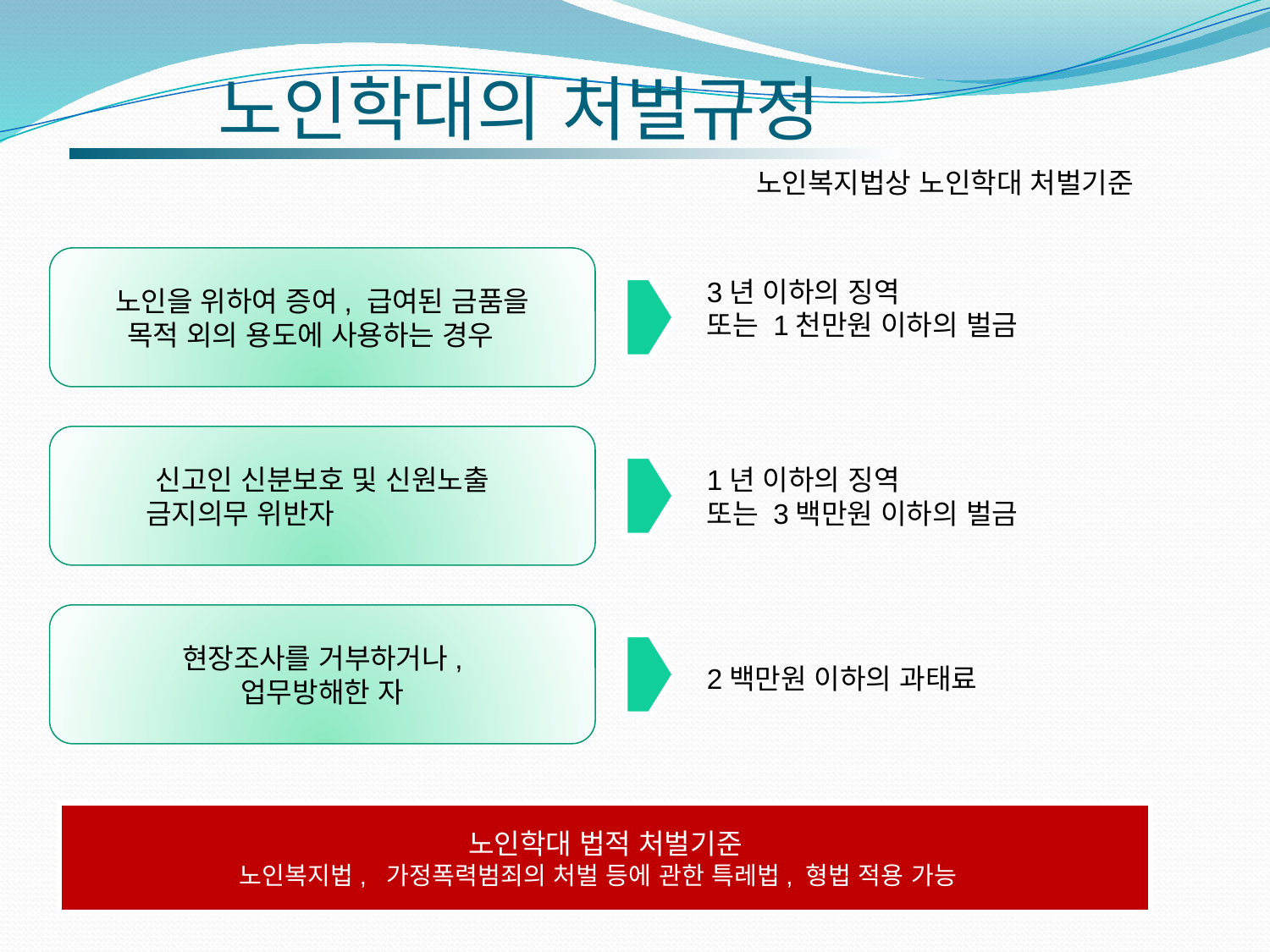

# 노인학대의 처벌규정
노인복지법상 노인학대 처벌기준
노인을 위하여 증여, 급여된 금품을
목적 외의 용도에 사용하는 경우
3년 이하의 징역
또는 1천만원 이하의 벌금

신고인 신분보호 및 신원노출
         금지의무 위반자

1년 이하의 징역
또는 3백만원 이하의 벌금
현장조사를 거부하거나,
업무방해한 자

2백만원 이하의 과태료
노인학대 법적 처벌기준
노인복지법,  가정폭력범죄의 처벌 등에 관한 특레법, 형법 적용 가능